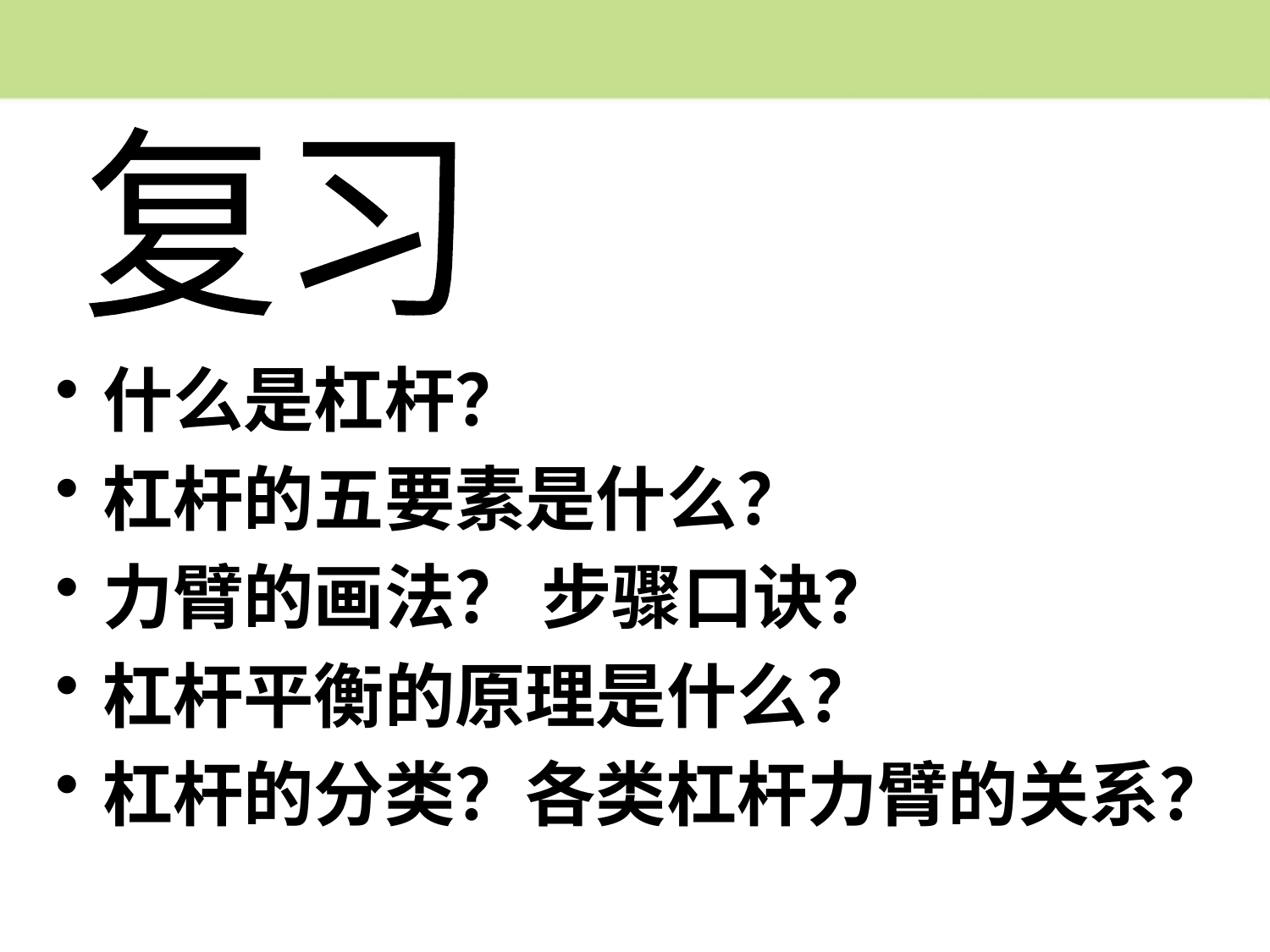

复习
什么是杠杆？
杠杆的五要素是什么？
力臂的画法？ 步骤口诀？
杠杆平衡的原理是什么？
杠杆的分类？各类杠杆力臂的关系？